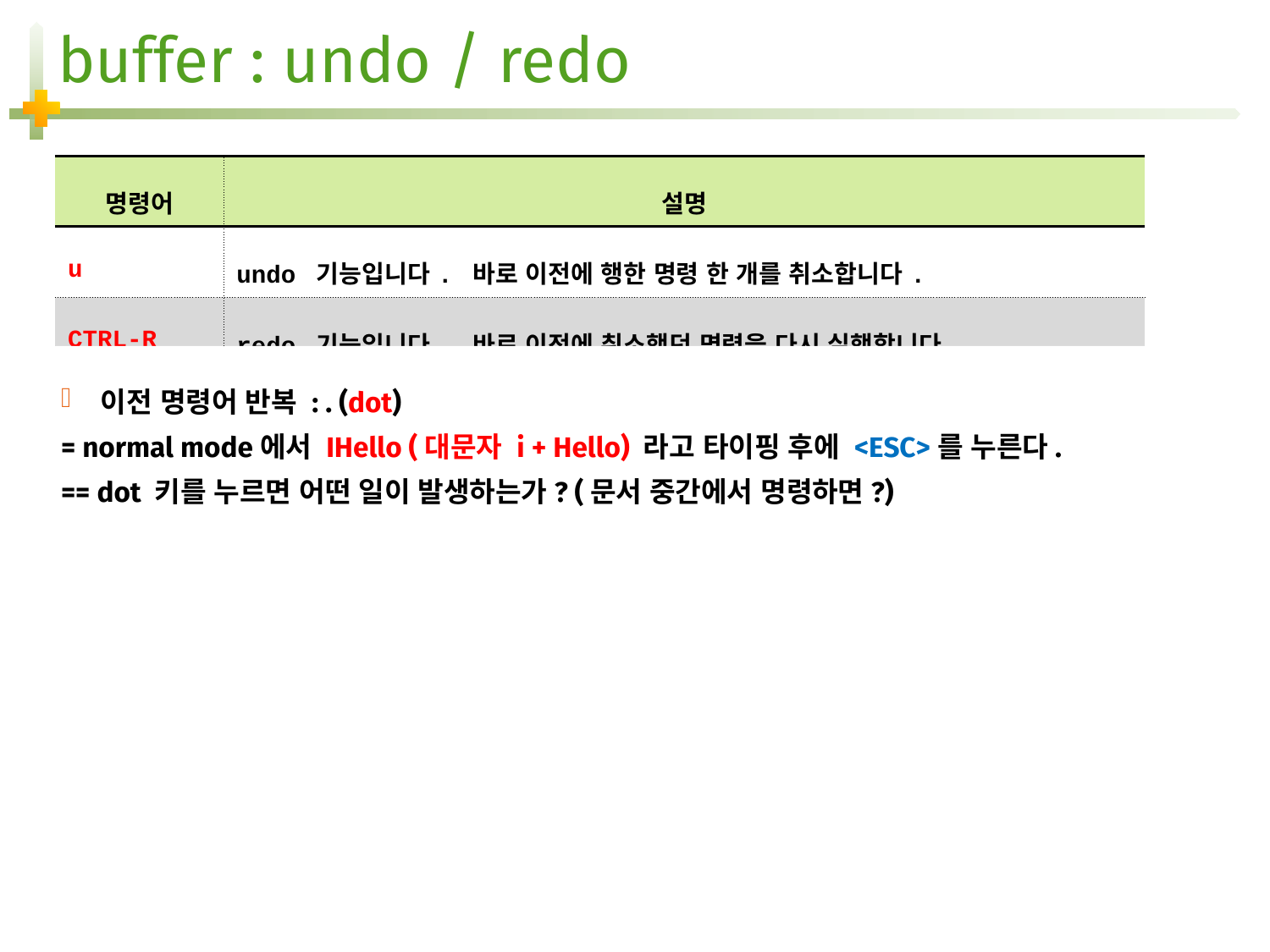

# buffer : undo / redo
| 명령어 | 설명 |
| --- | --- |
| u | undo 기능입니다. 바로 이전에 행한 명령 한 개를 취소합니다. |
| CTRL-R | redo 기능입니다. 바로 이전에 취소했던 명령을 다시 실행합니다. |
이전 명령어 반복 : . (dot)
= normal mode에서 IHello (대문자 i + Hello) 라고 타이핑 후에 <ESC>를 누른다.
== dot 키를 누르면 어떤 일이 발생하는가? (문서 중간에서 명령하면?)